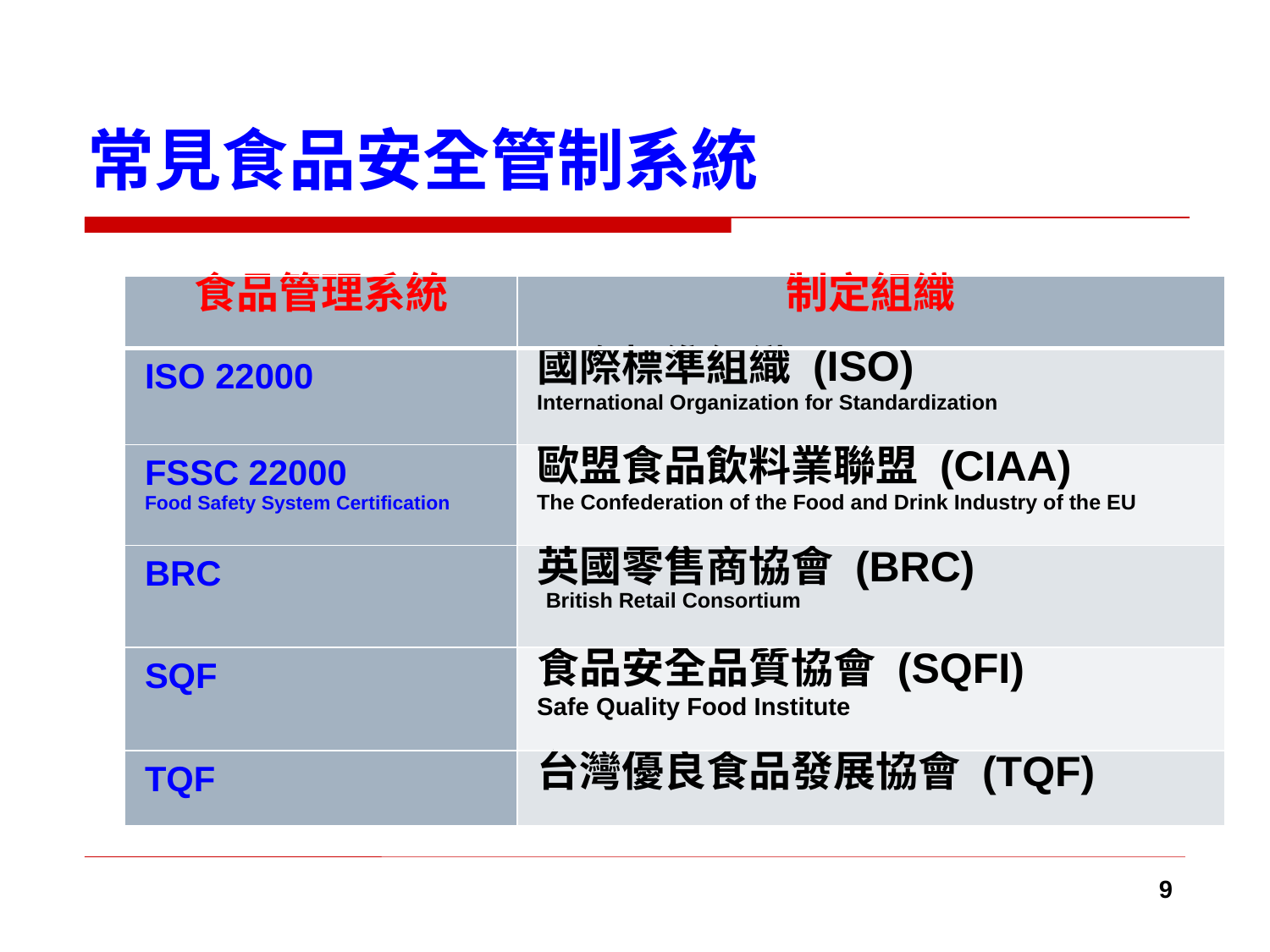

# 常見食品安全管制系統
| 食品管理系統 | 制定組織 |
| --- | --- |
| ISO 22000 | 國際標準組織 (ISO) International Organization for Standardization |
| FSSC 22000 Food Safety System Certification | 歐盟食品飲料業聯盟 (CIAA) The Confederation of the Food and Drink Industry of the EU |
| BRC | 英國零售商協會 (BRC)  British Retail Consortium |
| SQF | 食品安全品質協會 (SQFI) Safe Quality Food Institute |
| TQF | 台灣優良食品發展協會 (TQF) |
9